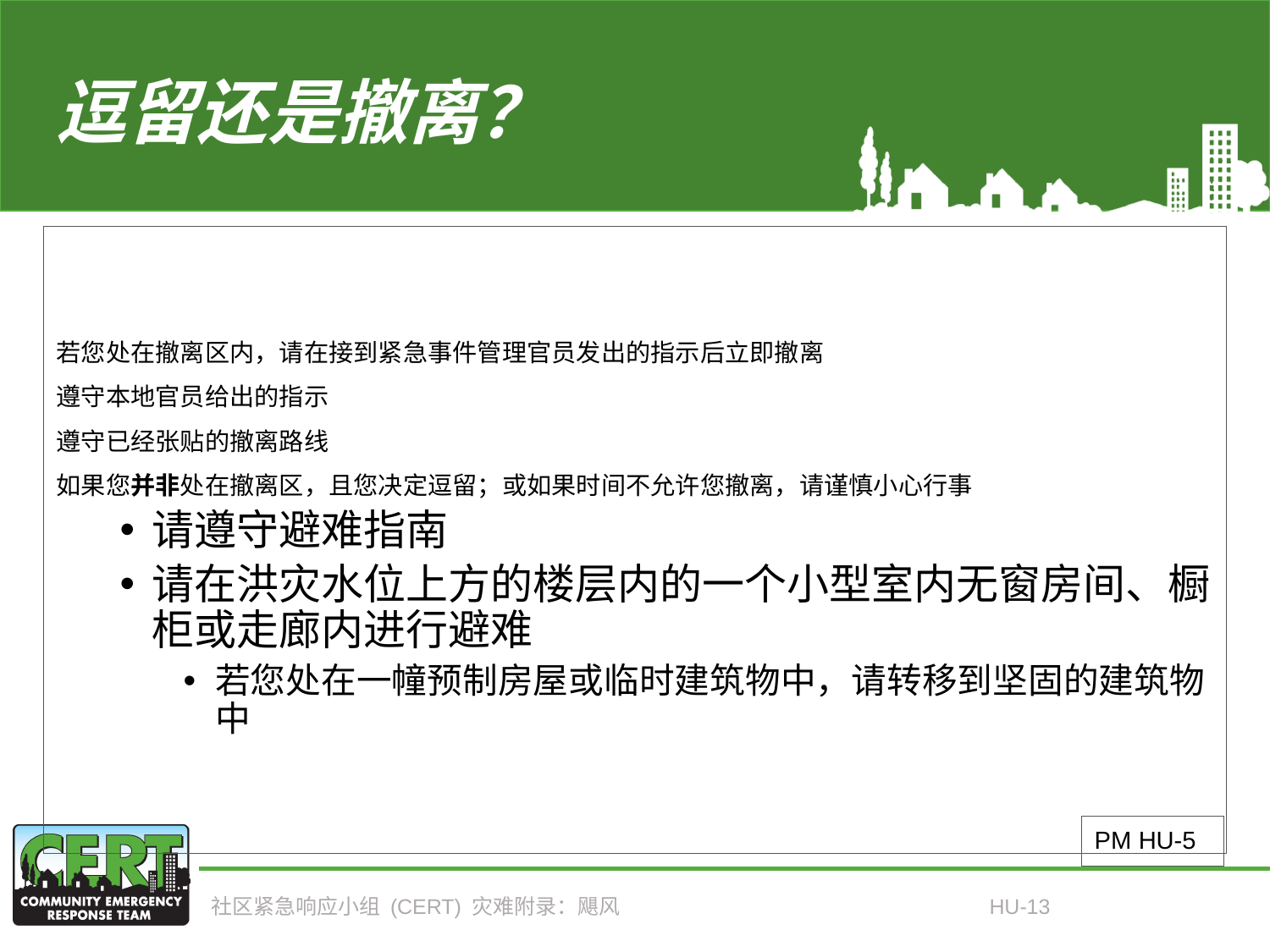

# 逗留还是撤离？
若您处在撤离区内，请在接到紧急事件管理官员发出的指示后立即撤离
遵守本地官员给出的指示
遵守已经张贴的撤离路线
如果您并非处在撤离区，且您决定逗留；或如果时间不允许您撤离，请谨慎小心行事
请遵守避难指南
请在洪灾水位上方的楼层内的一个小型室内无窗房间、橱柜或走廊内进行避难
若您处在一幢预制房屋或临时建筑物中，请转移到坚固的建筑物中
PM HU-5
社区紧急响应小组 (CERT) 灾难附录：飓风
HU-13